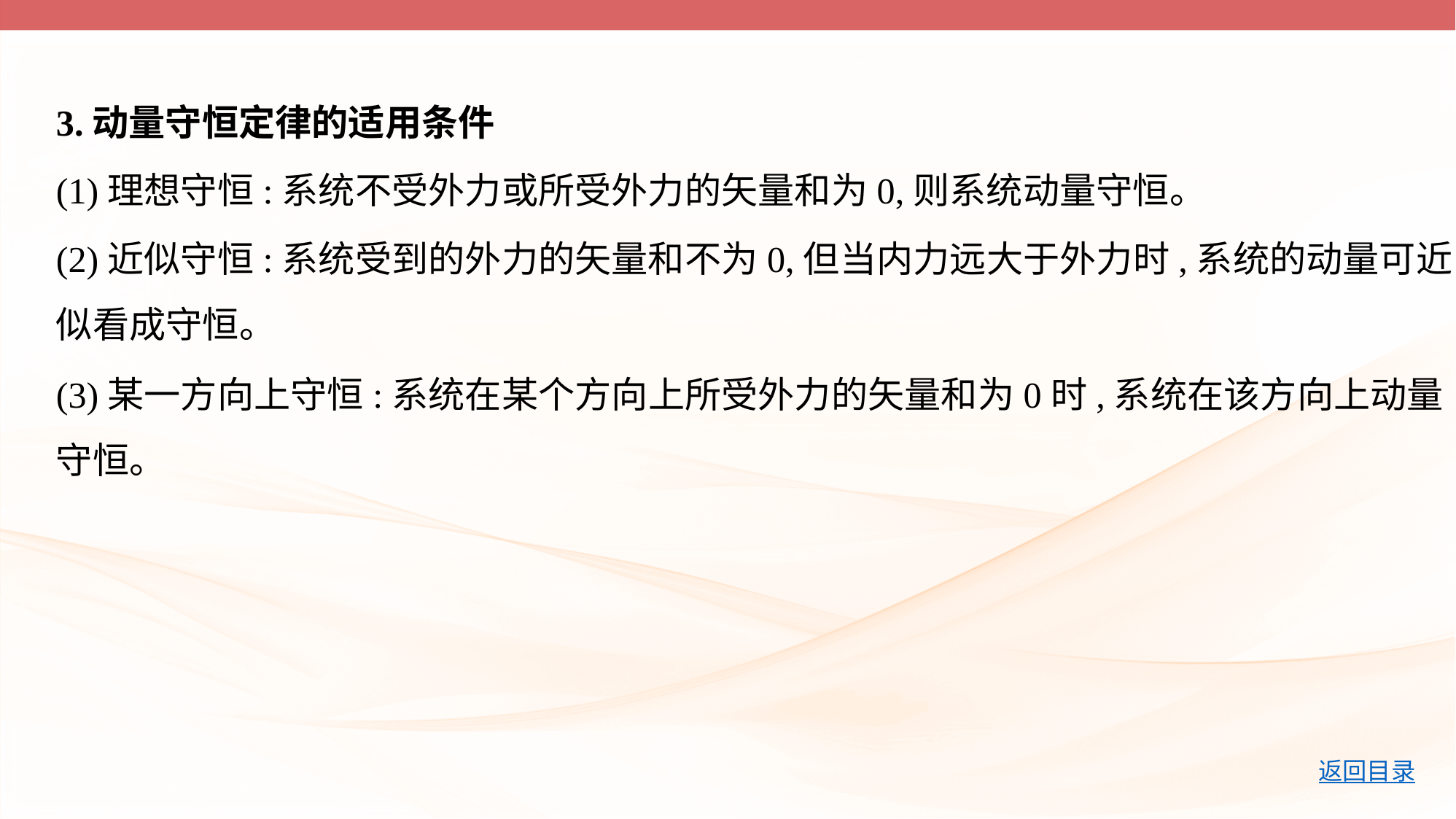

3.动量守恒定律的适用条件
(1)理想守恒:系统不受外力或所受外力的矢量和为0,则系统动量守恒。
(2)近似守恒:系统受到的外力的矢量和不为0,但当内力远大于外力时,系统的动量可近
似看成守恒。
(3)某一方向上守恒:系统在某个方向上所受外力的矢量和为0时,系统在该方向上动量
守恒。